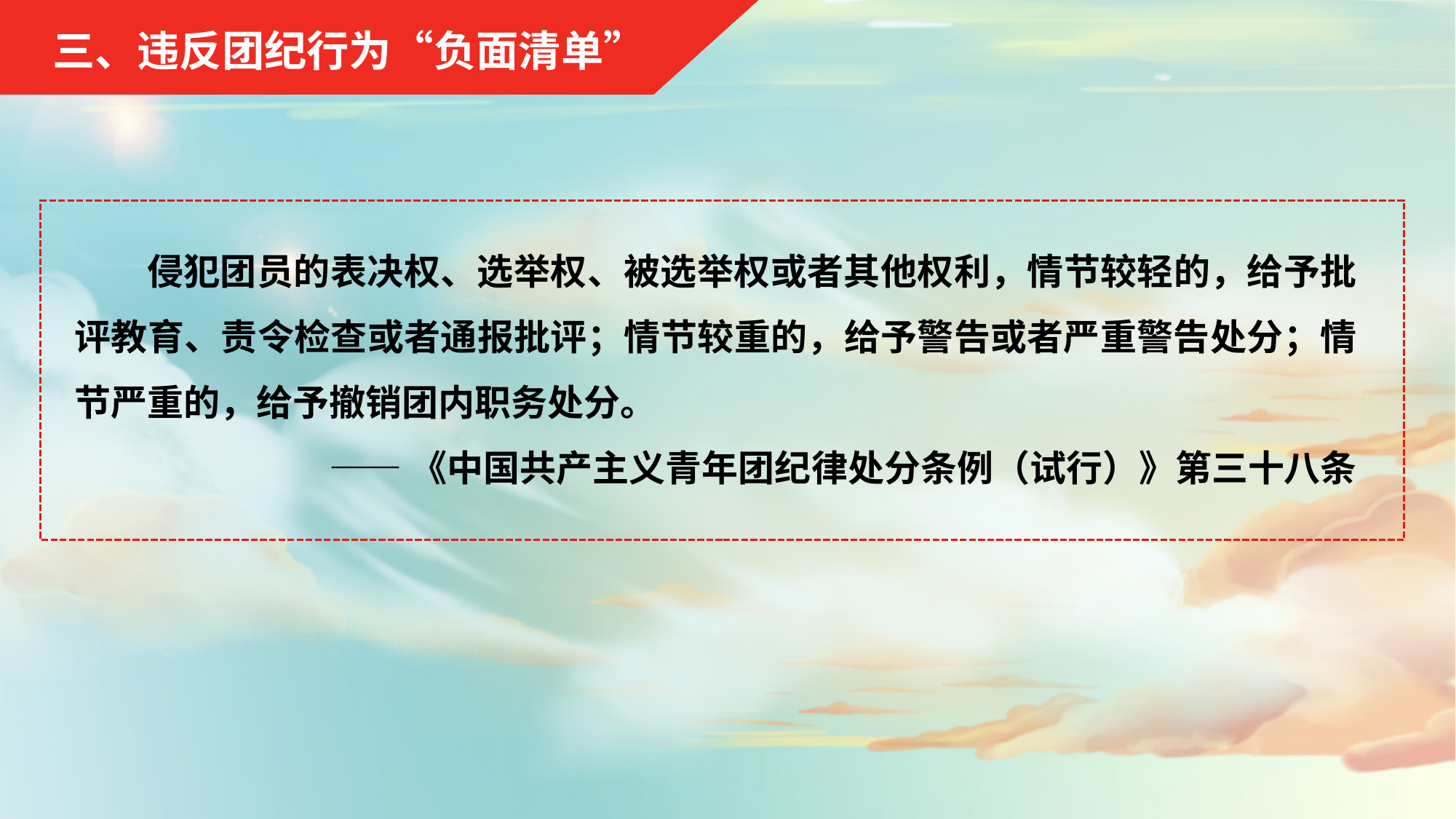

三、违反团纪行为“负面清单”

侵犯团员的表决权、选举权、被选举权或者其他权利，情节较轻的，给予批评教育、责令检查或者通报批评；情节较重的，给予警告或者严重警告处分；情节严重的，给予撤销团内职务处分。
——《中国共产主义青年团纪律处分条例（试行）》第三十八条